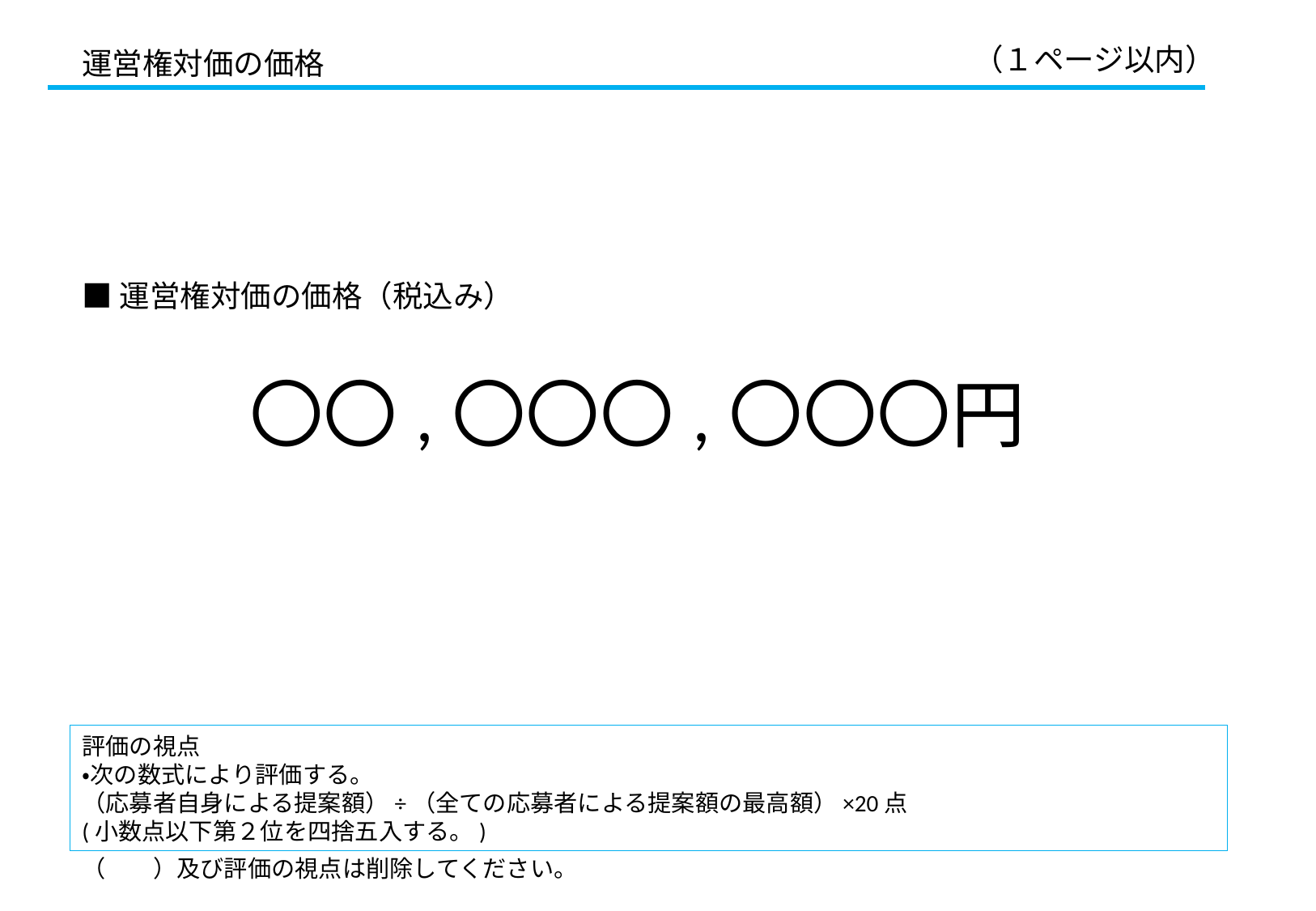

（１ページ以内）
運営権対価の価格
■運営権対価の価格（税込み）
〇〇,〇〇〇,〇〇〇円
評価の視点
・次の数式により評価する。
（応募者自身による提案額）÷（全ての応募者による提案額の最高額）×20点
(小数点以下第２位を四捨五入する。)
（　　）及び評価の視点は削除してください。